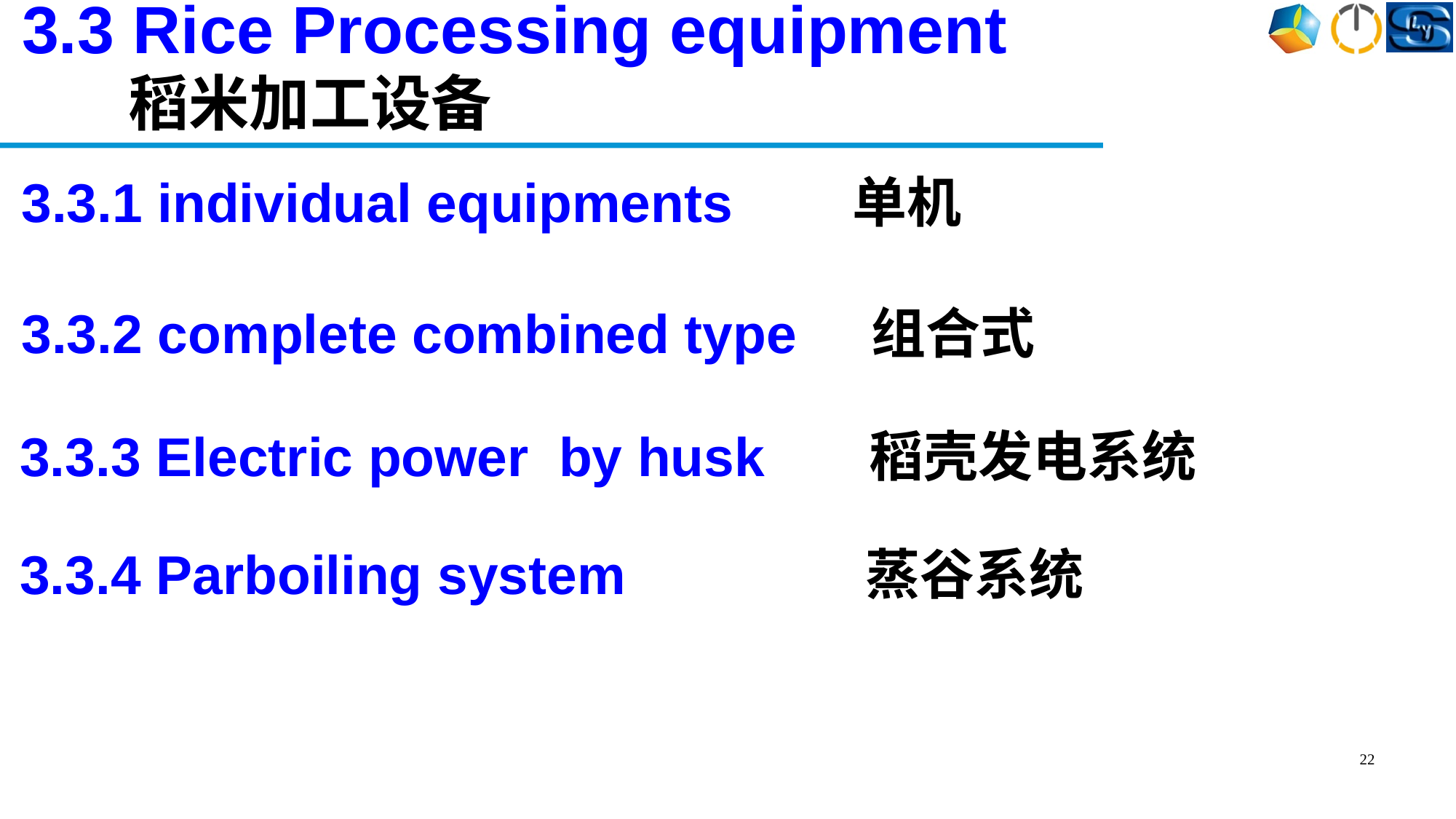

3.3 Rice Processing equipment
      稻米加工设备
3.3.1 individual equipments       单机

3.3.2 complete combined type    组合式

3.3.3 Electric power  by husk      稻壳发电系统

3.3.4 Parboiling system               蒸谷系统
22